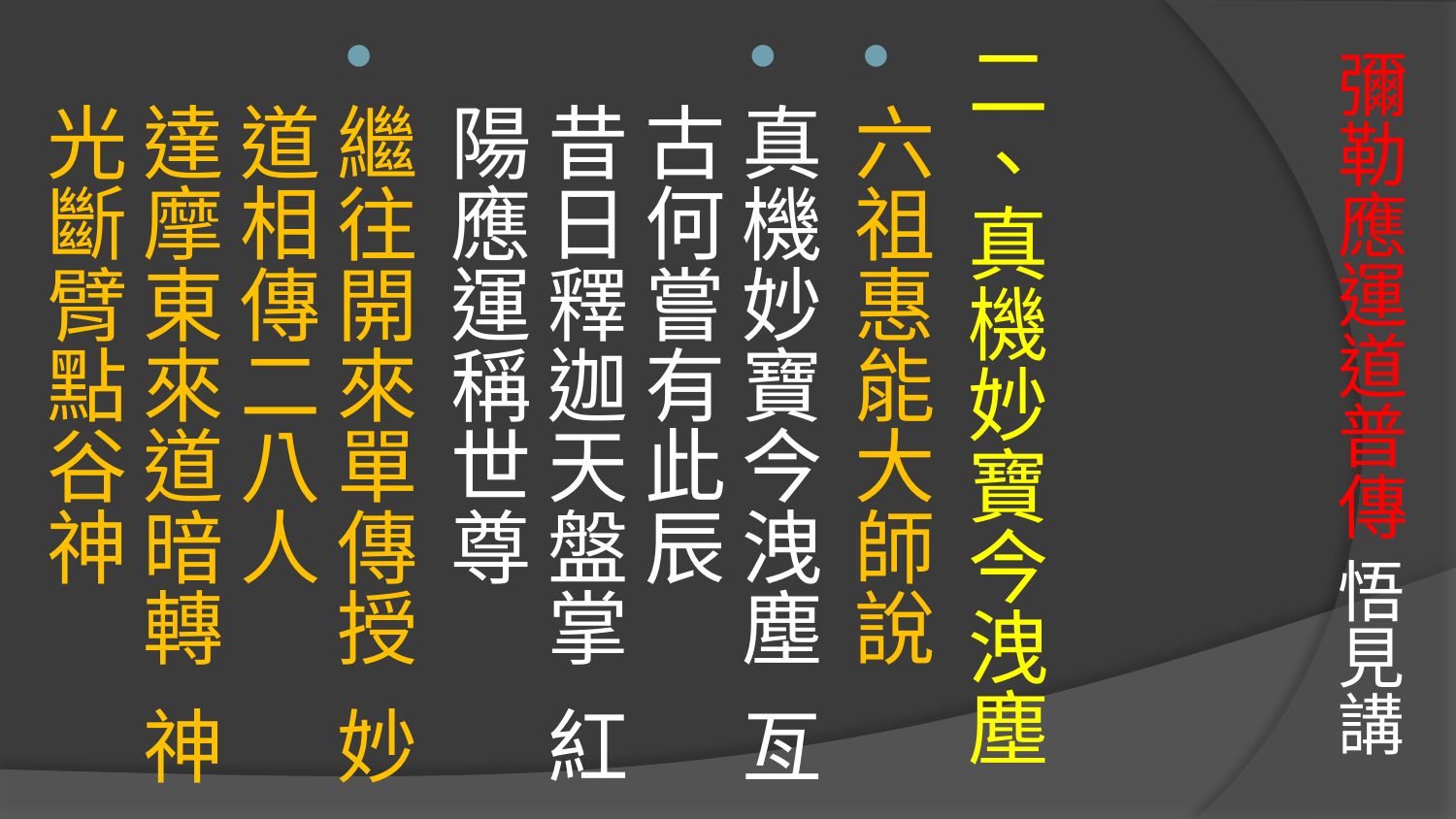

# 彌勒應運道普傳 悟見講
二、真機妙寶今洩塵
六祖惠能大師說
真機妙寶今洩塵  亙古何嘗有此辰 
昔日釋迦天盤掌  紅陽應運稱世尊
繼往開來單傳授  妙道相傳二八人
達摩東來道暗轉  神光斷臂點谷神